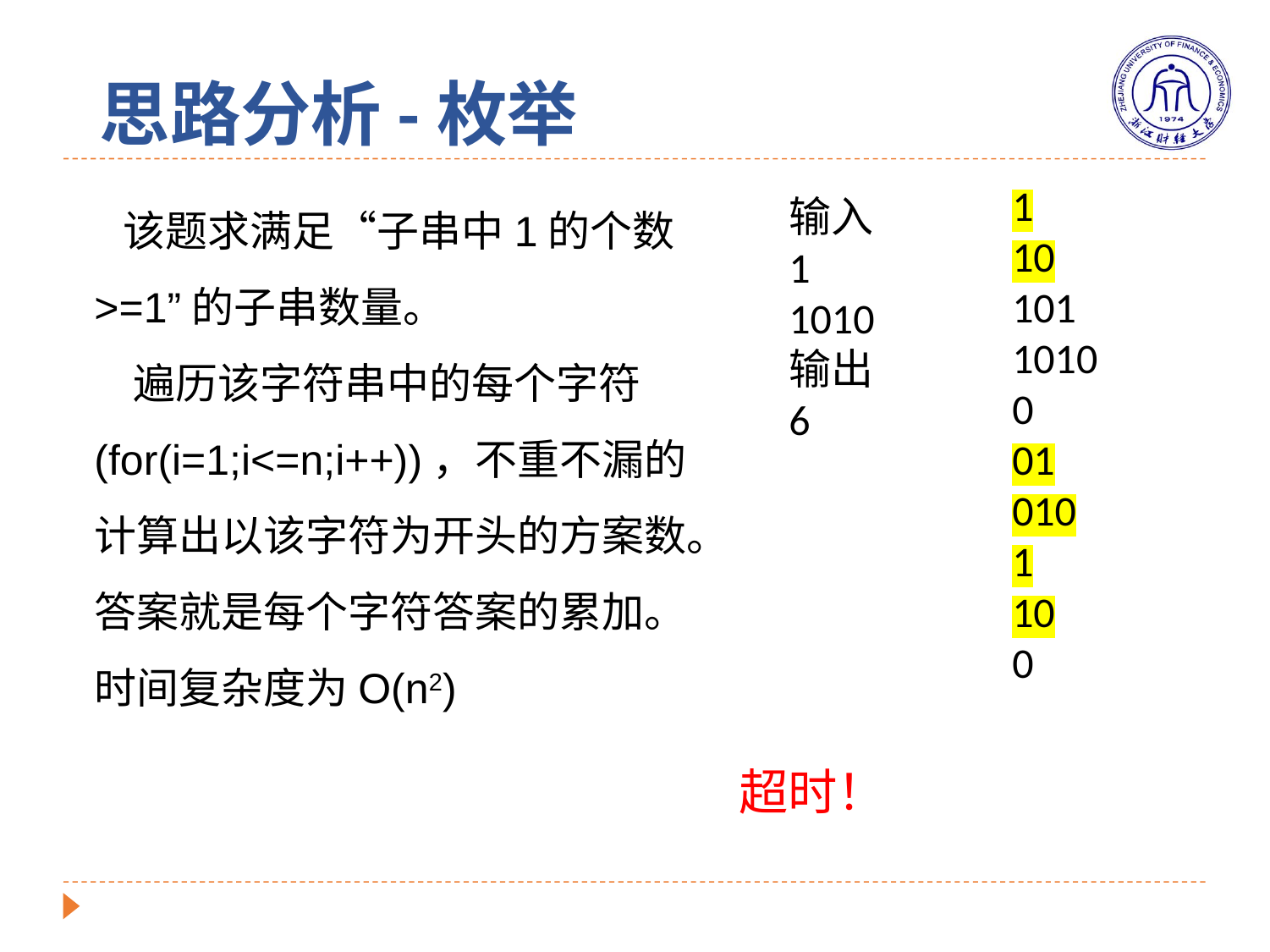

# 思路分析-枚举
  该题求满足“子串中1的个数 >=1”的子串数量。
   遍历该字符串中的每个字符(for(i=1;i<=n;i++))，不重不漏的计算出以该字符为开头的方案数。答案就是每个字符答案的累加。时间复杂度为O(n2)
1
10
101
1010
0
01
010
1
10
0
输入
1
1010
输出
6

超时！